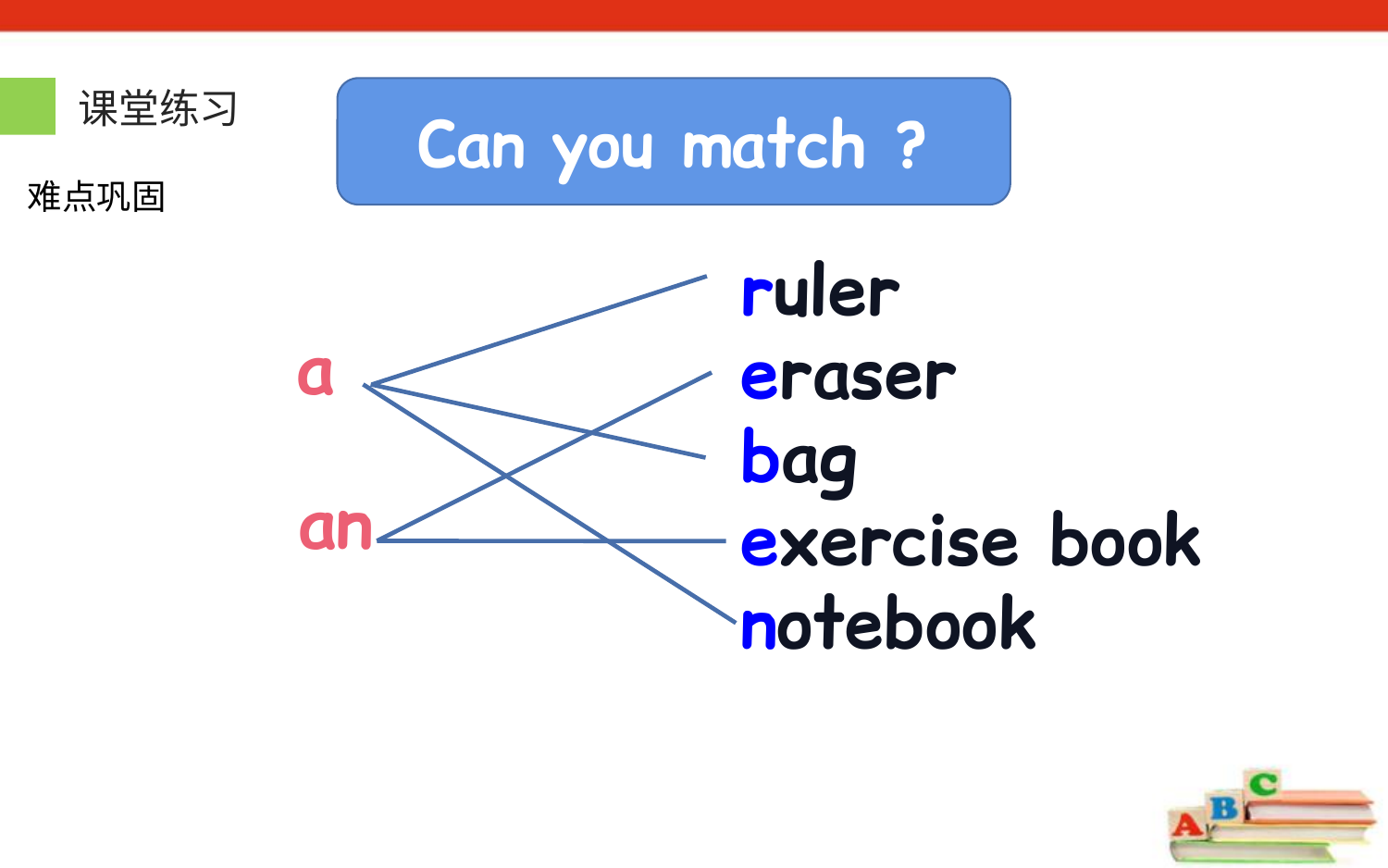

课堂练习

Can you match ?
难点巩固
     ruler
     eraser
     bag
     exercise book
     notebook

a

an